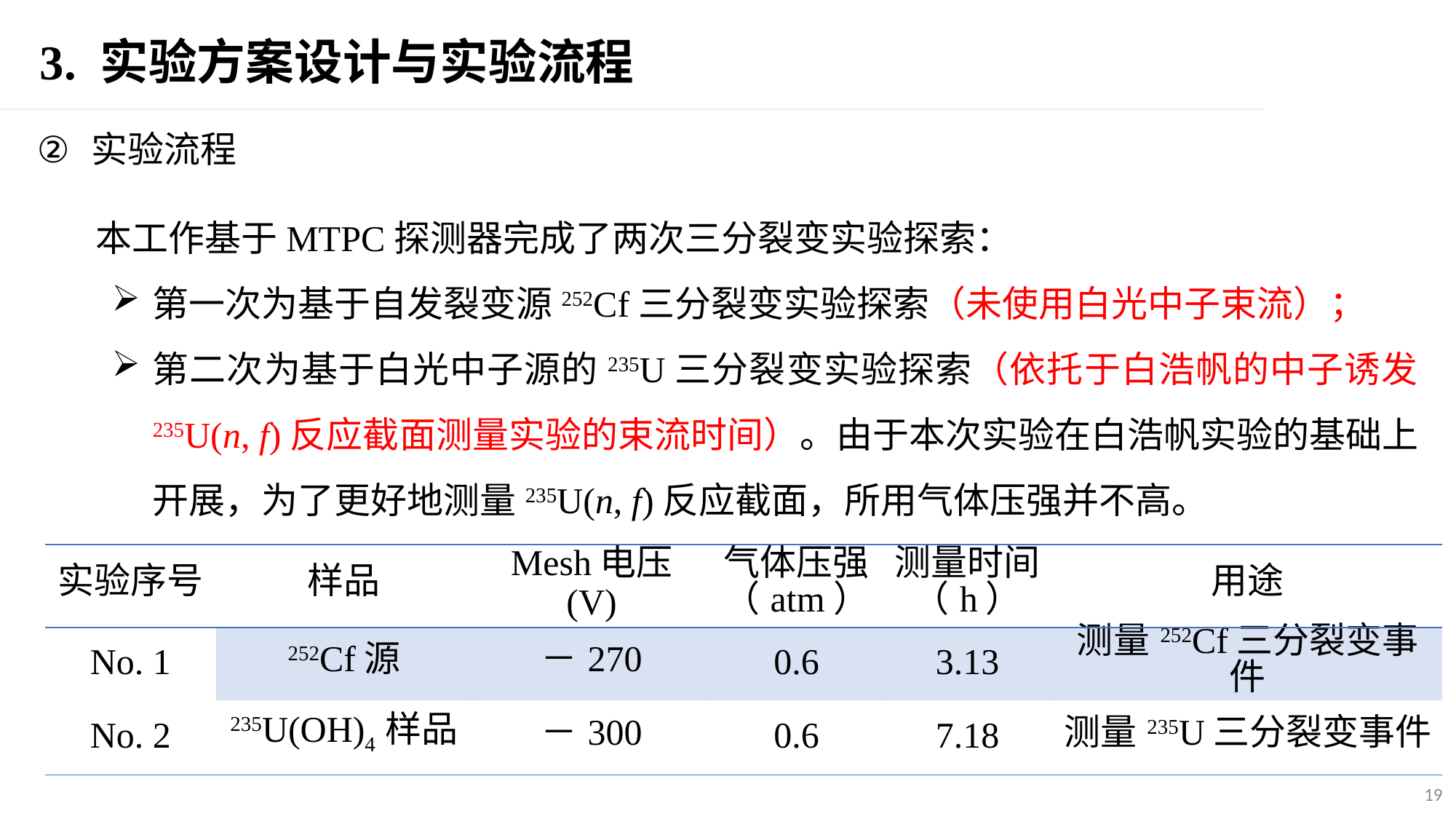

3. 实验方案设计与实验流程
实验流程
   本工作基于MTPC探测器完成了两次三分裂变实验探索：
第一次为基于自发裂变源252Cf三分裂变实验探索（未使用白光中子束流）；
第二次为基于白光中子源的235U三分裂变实验探索（依托于白浩帆的中子诱发 235U(n, f)反应截面测量实验的束流时间）。由于本次实验在白浩帆实验的基础上开展，为了更好地测量235U(n, f)反应截面，所用气体压强并不高。
| 实验序号 | 样品 | Mesh电压 (V) | 气体压强 （atm） | 测量时间 （h） | 用途 |
| --- | --- | --- | --- | --- | --- |
| No. 1 | 252Cf源 | －270 | 0.6 | 3.13 | 测量252Cf三分裂变事件 |
| No. 2 | 235U(OH)4 样品 | －300 | 0.6 | 7.18 | 测量235U三分裂变事件 |
19